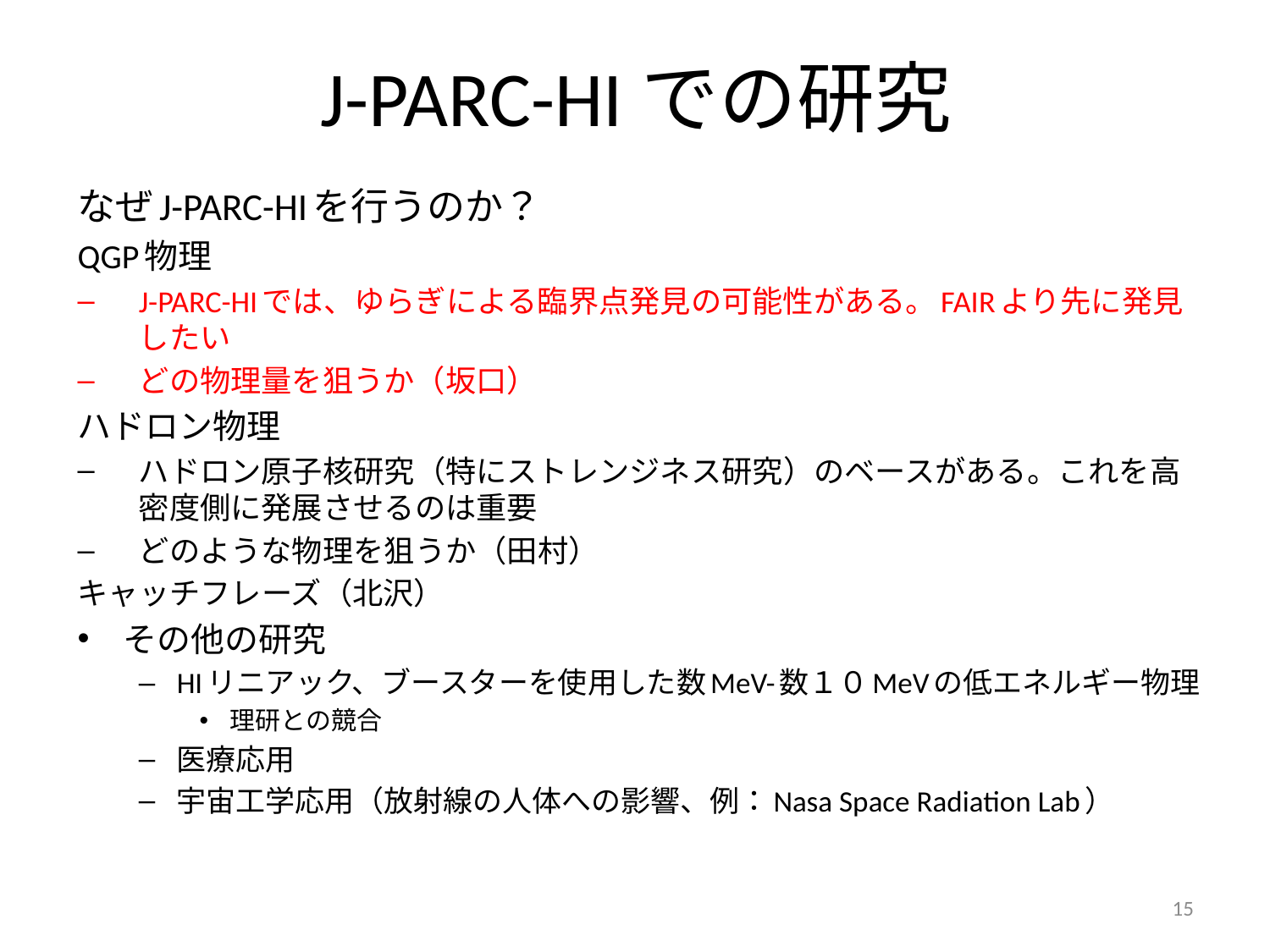

# J-PARC-HIでの研究
なぜJ-PARC-HIを行うのか？
QGP物理
J-PARC-HIでは、ゆらぎによる臨界点発見の可能性がある。FAIRより先に発見したい
どの物理量を狙うか（坂口）
ハドロン物理
ハドロン原子核研究（特にストレンジネス研究）のベースがある。これを高密度側に発展させるのは重要
どのような物理を狙うか（田村）
キャッチフレーズ（北沢）
その他の研究
HIリニアック、ブースターを使用した数MeV-数１０MeVの低エネルギー物理
理研との競合
医療応用
宇宙工学応用（放射線の人体への影響、例：Nasa Space Radiation Lab）
15